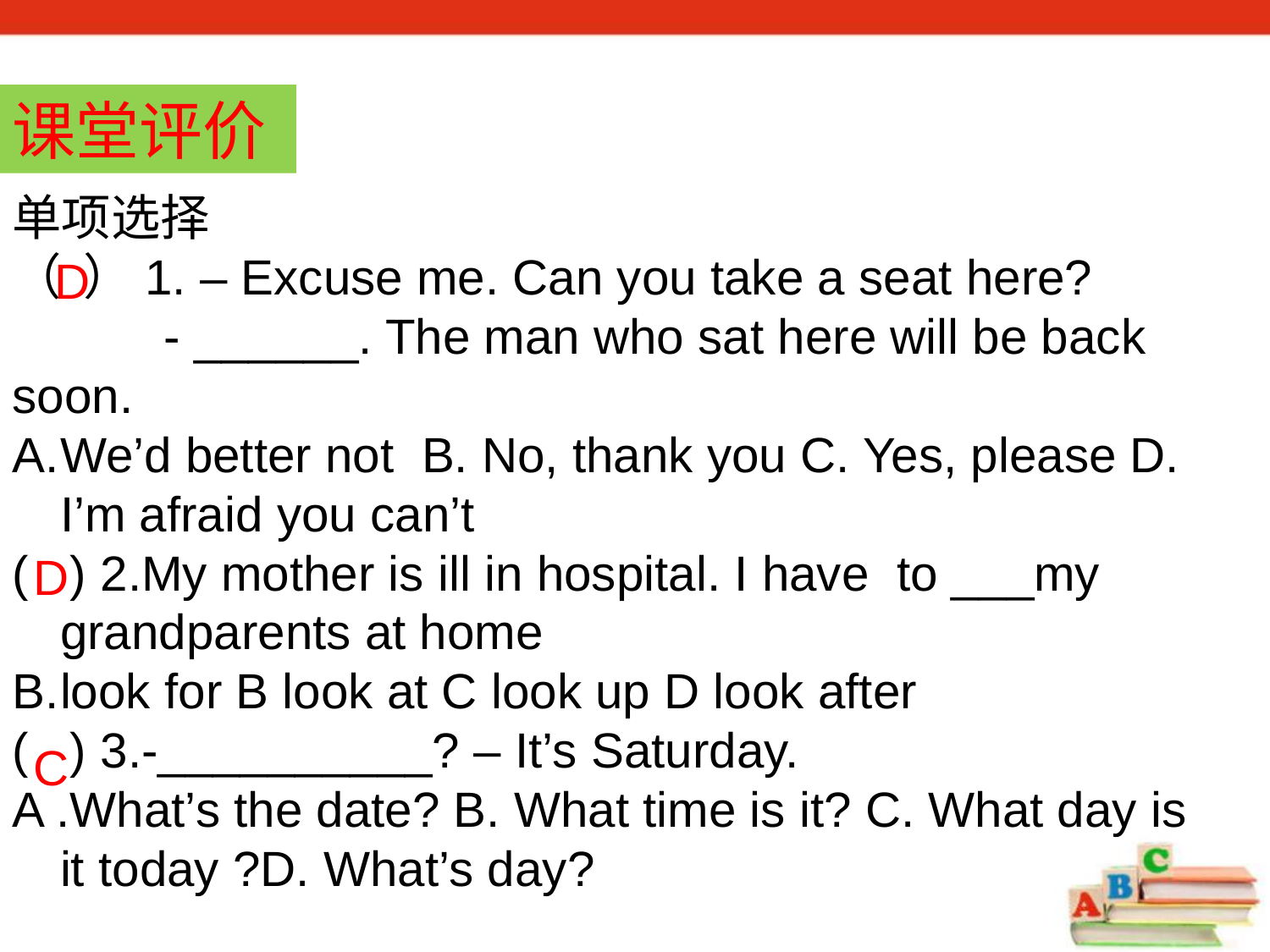

课堂评价
单项选择
（  ）1. – Excuse me. Can you take a seat here?
           - ______. The man who sat here will be back soon.
We’d better not  B. No, thank you C. Yes, please D. I’m afraid you can’t
(   ) 2.My mother is ill in hospital. I have  to ___my grandparents at home
look for B look at C look up D look after
(   ) 3.-__________? – It’s Saturday.
A .What’s the date? B. What time is it? C. What day is it today ?D. What’s day?
D
D
C